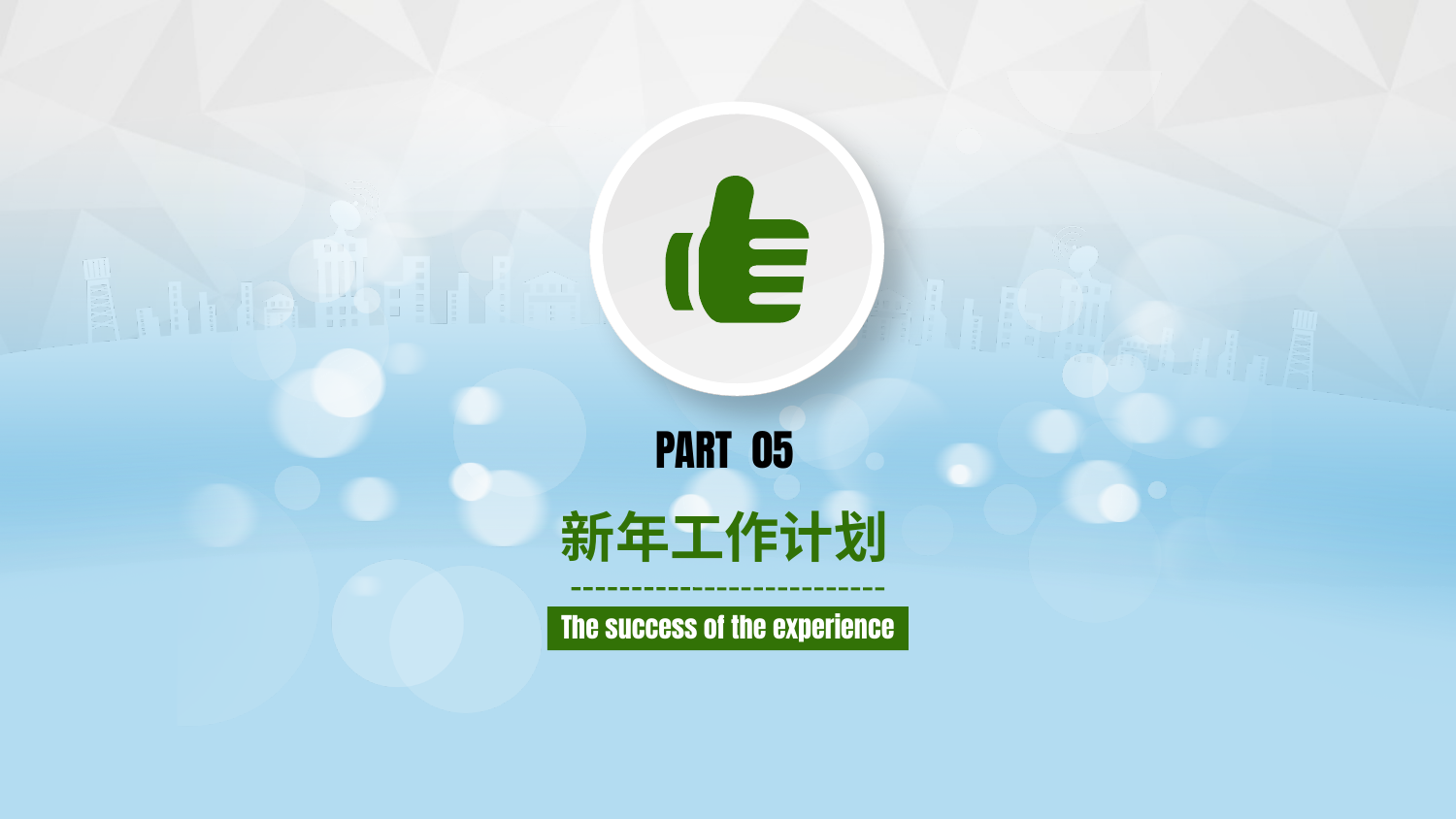

PART  05
新年工作计划

The success of the experience